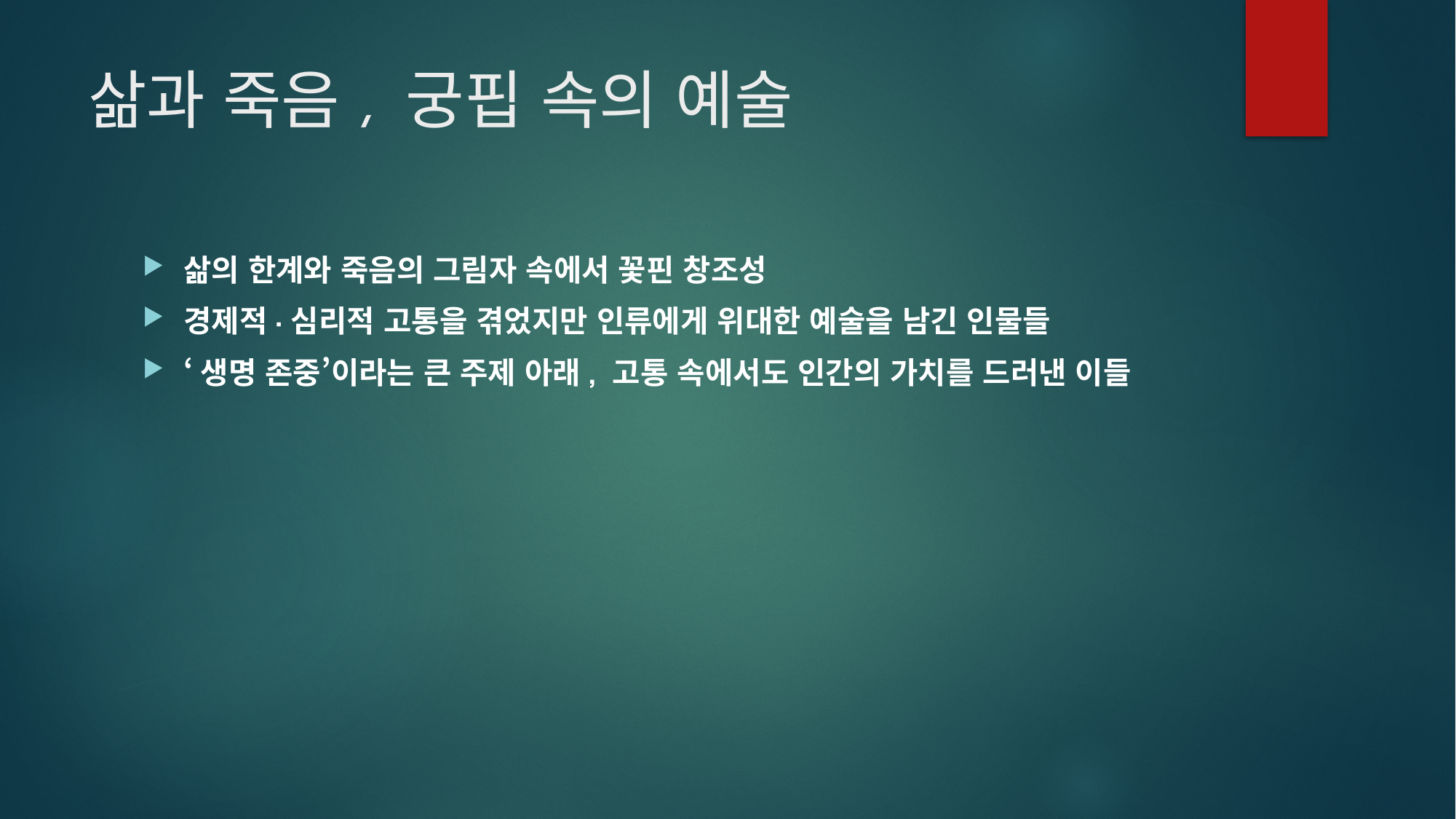

# 삶과 죽음, 궁핍 속의 예술
삶의 한계와 죽음의 그림자 속에서 꽃핀 창조성
경제적·심리적 고통을 겪었지만 인류에게 위대한 예술을 남긴 인물들
‘생명 존중’이라는 큰 주제 아래, 고통 속에서도 인간의 가치를 드러낸 이들